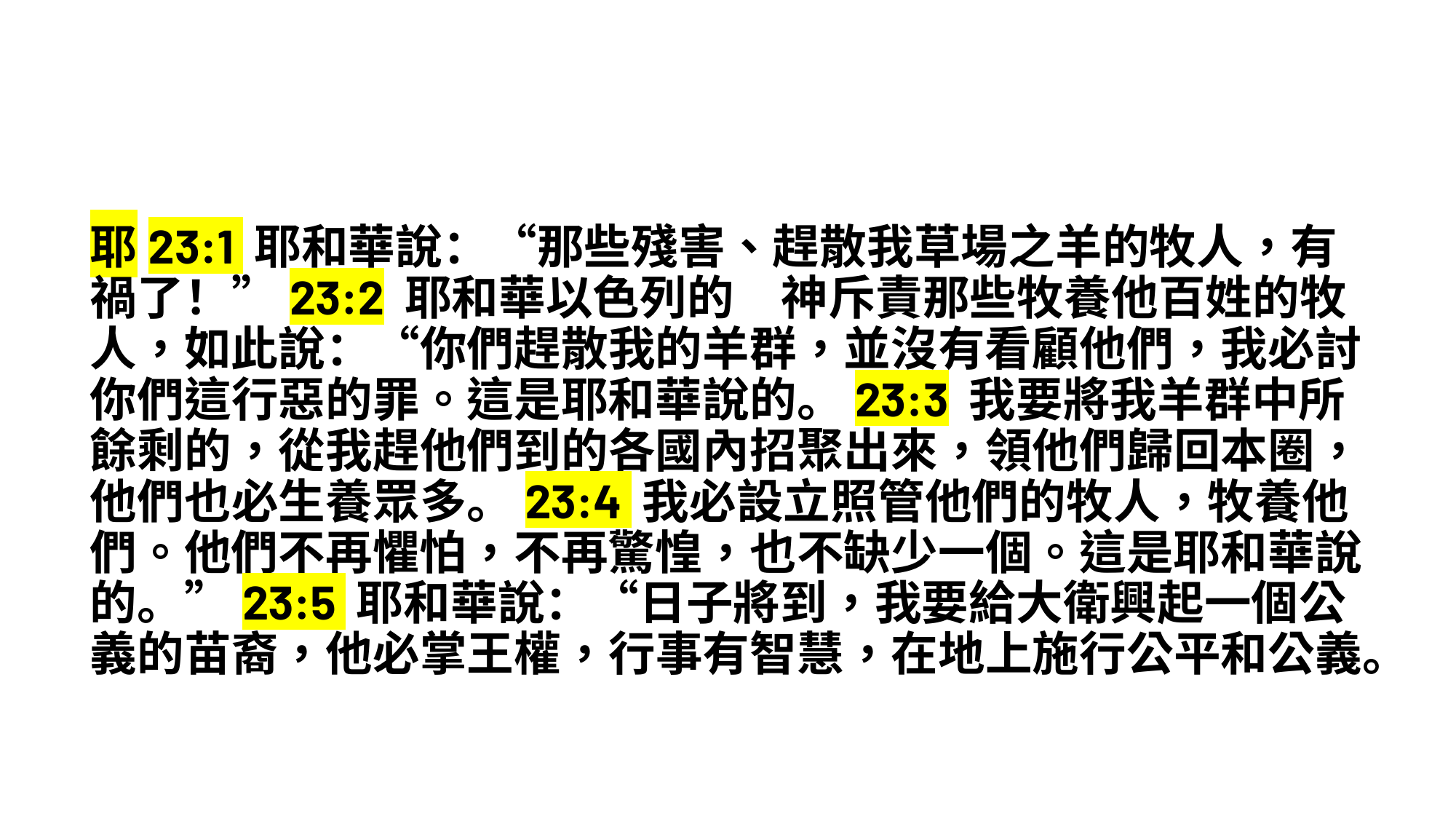

耶23:1 耶和華說：“那些殘害、趕散我草場之羊的牧人，有禍了！”23:2 耶和華以色列的　神斥責那些牧養他百姓的牧人，如此說：“你們趕散我的羊群，並沒有看顧他們，我必討你們這行惡的罪。這是耶和華說的。23:3 我要將我羊群中所餘剩的，從我趕他們到的各國內招聚出來，領他們歸回本圈，他們也必生養眾多。23:4 我必設立照管他們的牧人，牧養他們。他們不再懼怕，不再驚惶，也不缺少一個。這是耶和華說的。”23:5 耶和華說：“日子將到，我要給大衛興起一個公義的苗裔，他必掌王權，行事有智慧，在地上施行公平和公義。